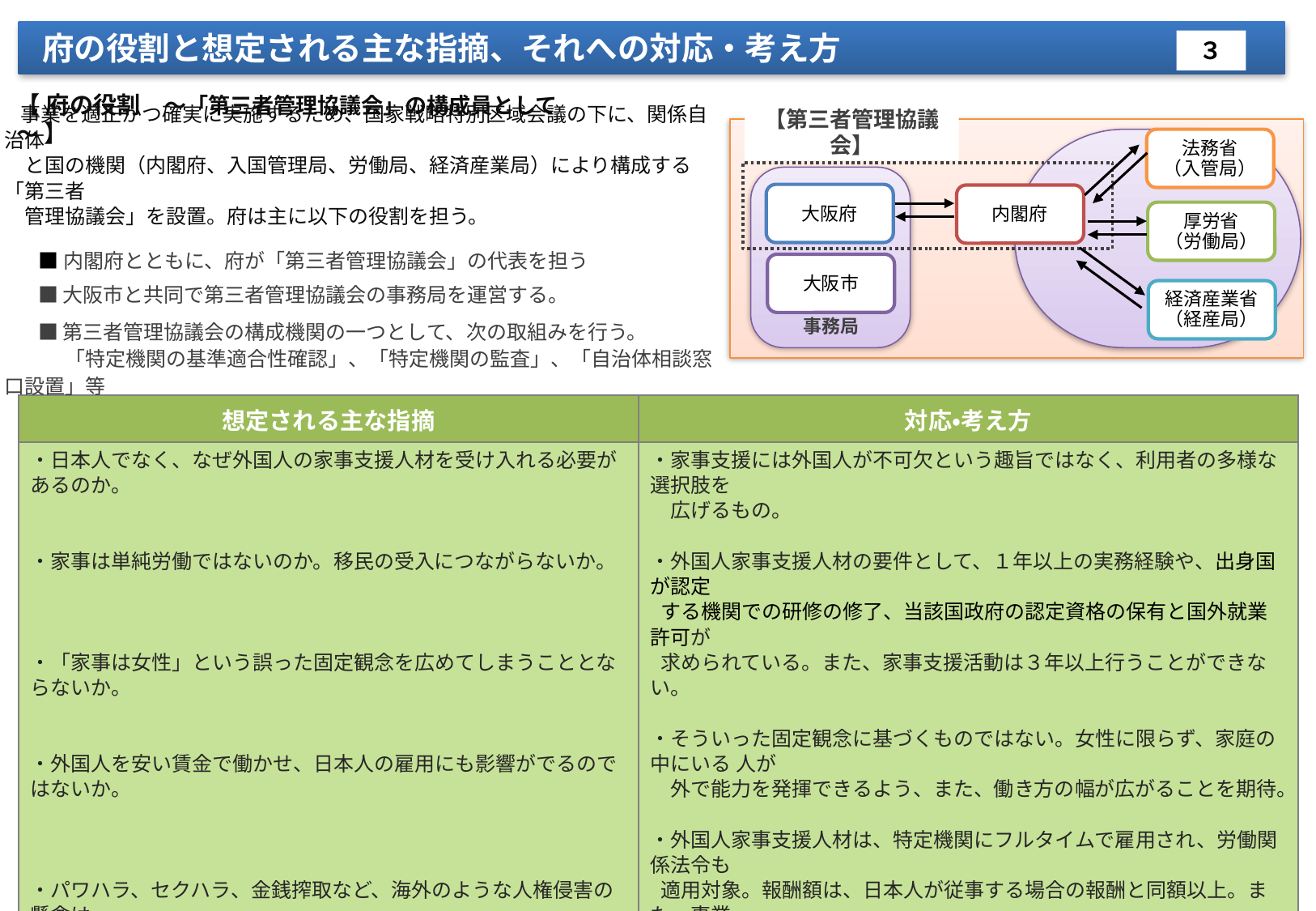

府の役割と想定される主な指摘、それへの対応・考え方
３
【 府の役割　～「第三者管理協議会」の構成員として～ 】
【第三者管理協議会】

法務省
（入管局）

大阪府
内閣府
厚労省
（労働局）
大阪市
経済産業省
（経産局）
事務局
  事業を適正かつ確実に実施するため、国家戦略特別区域会議の下に、関係自治体
　と国の機関（内閣府、入国管理局、労働局、経済産業局）により構成する「第三者
　管理協議会」を設置。府は主に以下の役割を担う。
  　■ 内閣府とともに、府が「第三者管理協議会」の代表を担う
  　■ 大阪市と共同で第三者管理協議会の事務局を運営する。
  　■ 第三者管理協議会の構成機関の一つとして、次の取組みを行う。
　　　「特定機関の基準適合性確認」、「特定機関の監査」、「自治体相談窓口設置」等
| 想定される主な指摘 | 対応・考え方 |
| --- | --- |
| ・日本人でなく、なぜ外国人の家事支援人材を受け入れる必要があるのか。 ・家事は単純労働ではないのか。移民の受入につながらないか。 ・「家事は女性」という誤った固定観念を広めてしまうこととならないか。 ・外国人を安い賃金で働かせ、日本人の雇用にも影響がでるのではないか。 ・パワハラ、セクハラ、金銭搾取など、海外のような人権侵害の懸念は。 | ・家事支援には外国人が不可欠という趣旨ではなく、利用者の多様な選択肢を 　広げるもの。 ・外国人家事支援人材の要件として、１年以上の実務経験や、出身国が認定 する機関での研修の修了、当該国政府の認定資格の保有と国外就業許可が 求められている。また、家事支援活動は３年以上行うことができない。 ・そういった固定観念に基づくものではない。女性に限らず、家庭の中にいる 人が 　外で能力を発揮できるよう、また、働き方の幅が広がることを期待。 ・外国人家事支援人材は、特定機関にフルタイムで雇用され、労働関係法令も 適用対象。報酬額は、日本人が従事する場合の報酬と同額以上。また、事業 実施により相当数の日本人の解雇がないことが要件となっている。 ・本サービスは、特定機関と利用世帯の請負契約に基づくもので、住込みは不 　可。特定機関等による財産管理や財産移転契約等も一切禁止。 　また、家事支援人材からの相談・苦情は、特定機関、第三者管理協議会が 　窓口を設置。法令違反等の場合の確認（認定）の取り消し措置あり。 |